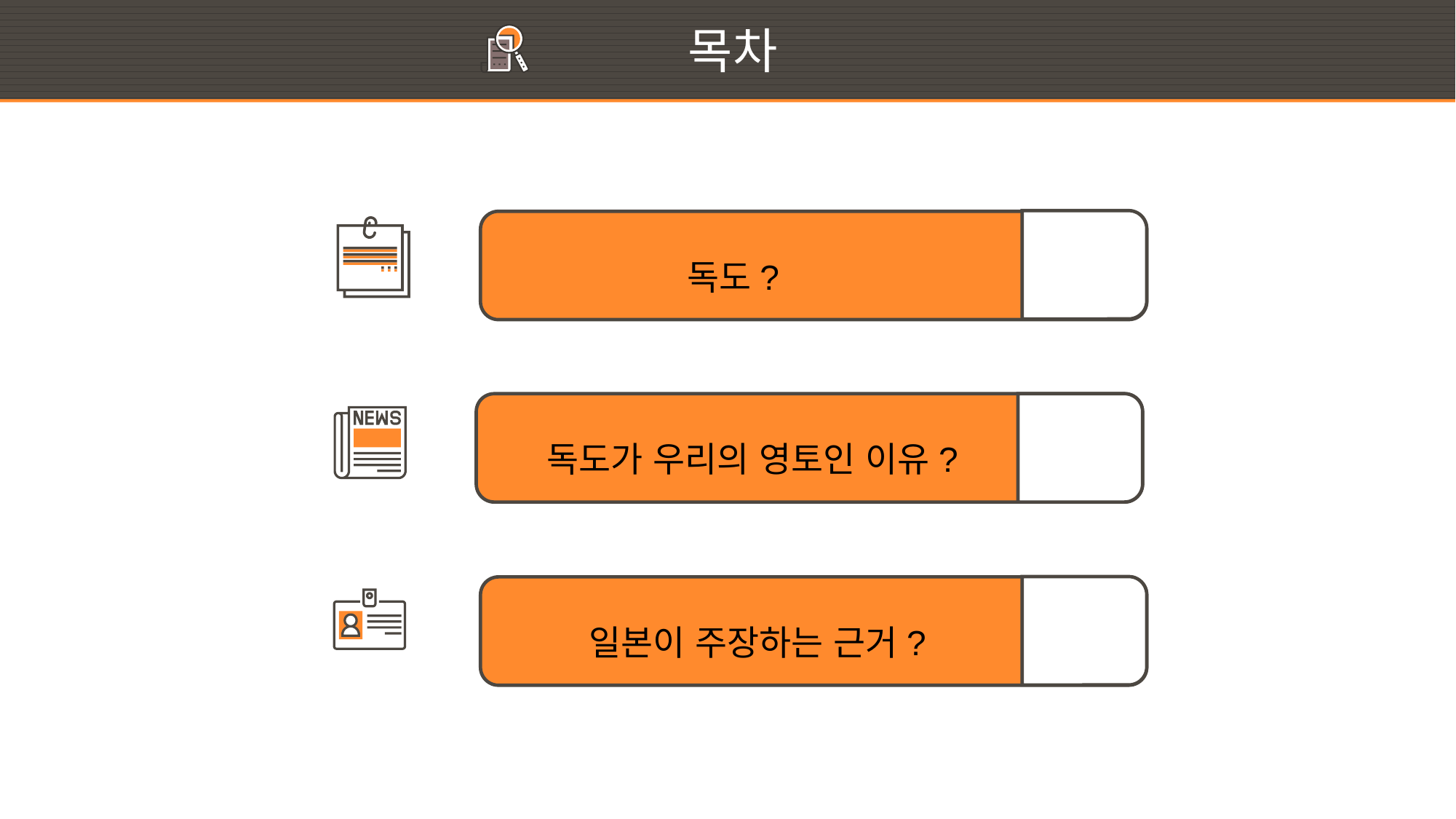

목차

             독도?

독도가 우리의 영토인 이유?

   일본이 주장하는 근거?